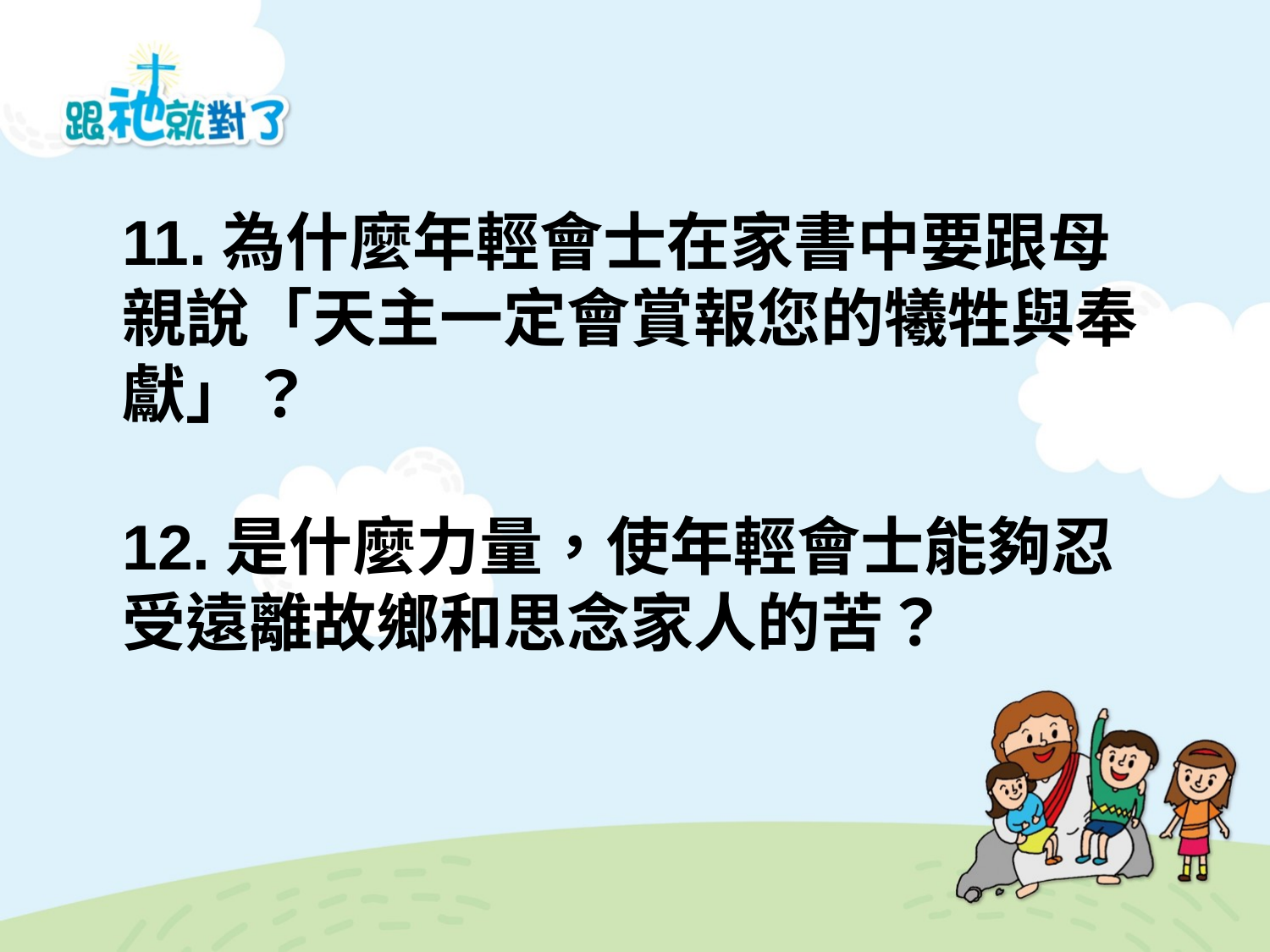

11.為什麼年輕會士在家書中要跟母親說「天主一定會賞報您的犧牲與奉獻」？

12.是什麼力量，使年輕會士能夠忍受遠離故鄉和思念家人的苦？